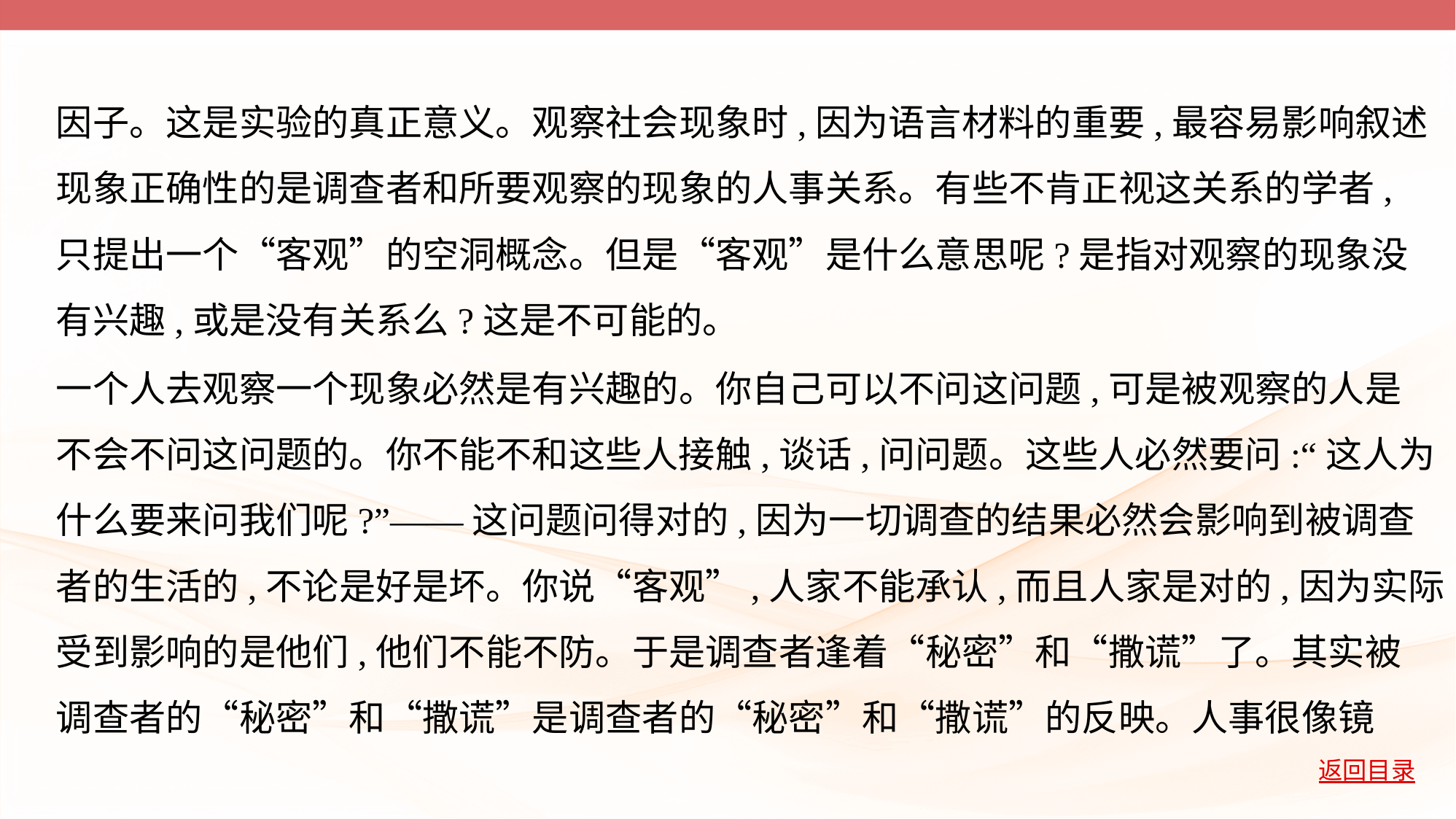

因子。这是实验的真正意义。观察社会现象时,因为语言材料的重要,最容易影响叙述
现象正确性的是调查者和所要观察的现象的人事关系。有些不肯正视这关系的学者,
只提出一个“客观”的空洞概念。但是“客观”是什么意思呢?是指对观察的现象没
有兴趣,或是没有关系么?这是不可能的。
一个人去观察一个现象必然是有兴趣的。你自己可以不问这问题,可是被观察的人是
不会不问这问题的。你不能不和这些人接触,谈话,问问题。这些人必然要问:“这人为
什么要来问我们呢?”——这问题问得对的,因为一切调查的结果必然会影响到被调查
者的生活的,不论是好是坏。你说“客观”,人家不能承认,而且人家是对的,因为实际
受到影响的是他们,他们不能不防。于是调查者逢着“秘密”和“撒谎”了。其实被
调查者的“秘密”和“撒谎”是调查者的“秘密”和“撒谎”的反映。人事很像镜